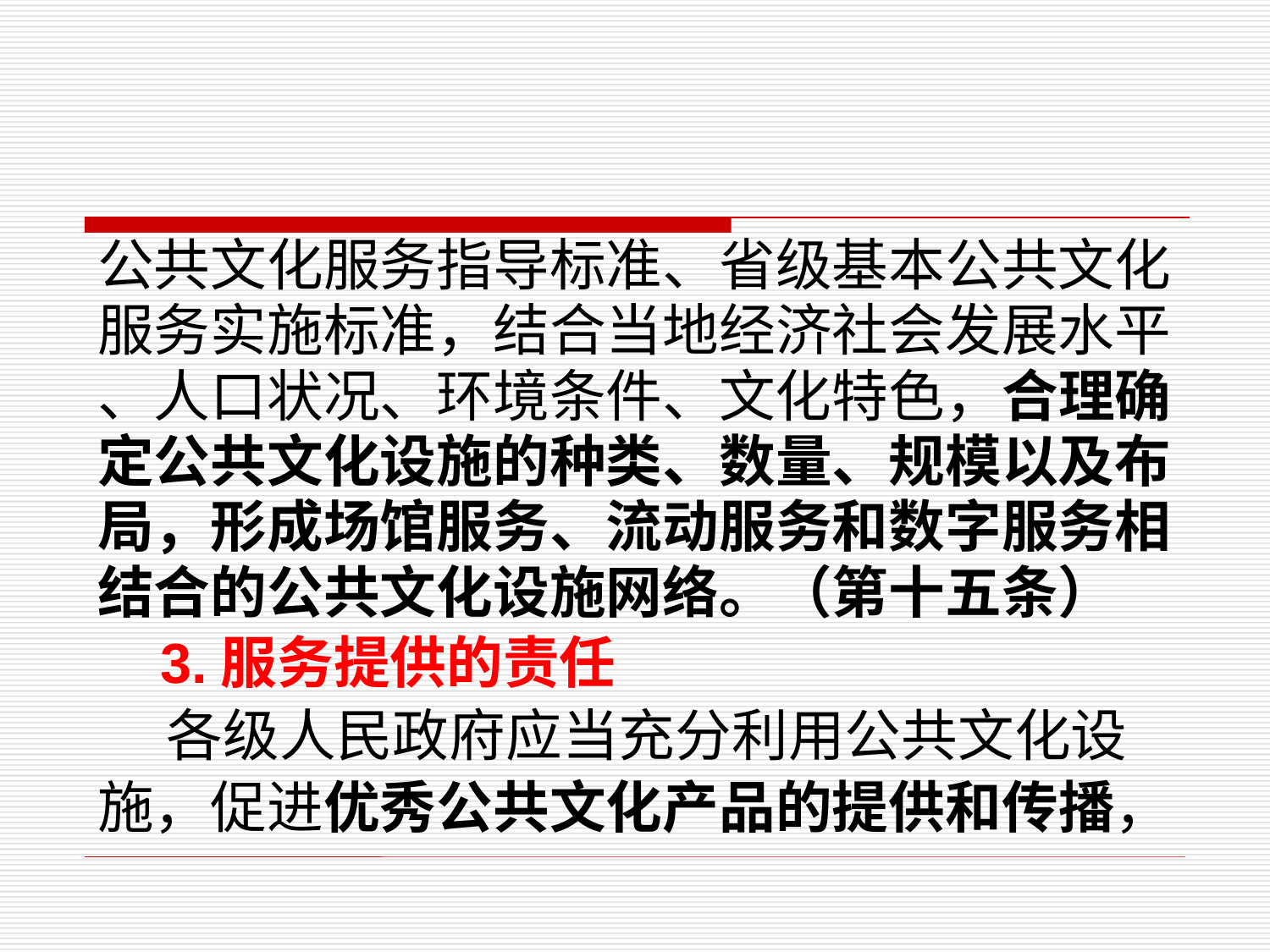

公共文化服务指导标准、省级基本公共文化
服务实施标准，结合当地经济社会发展水平
、人口状况、环境条件、文化特色，合理确
定公共文化设施的种类、数量、规模以及布
局，形成场馆服务、流动服务和数字服务相
结合的公共文化设施网络。（第十五条）
    3.服务提供的责任
　 各级人民政府应当充分利用公共文化设
施，促进优秀公共文化产品的提供和传播，